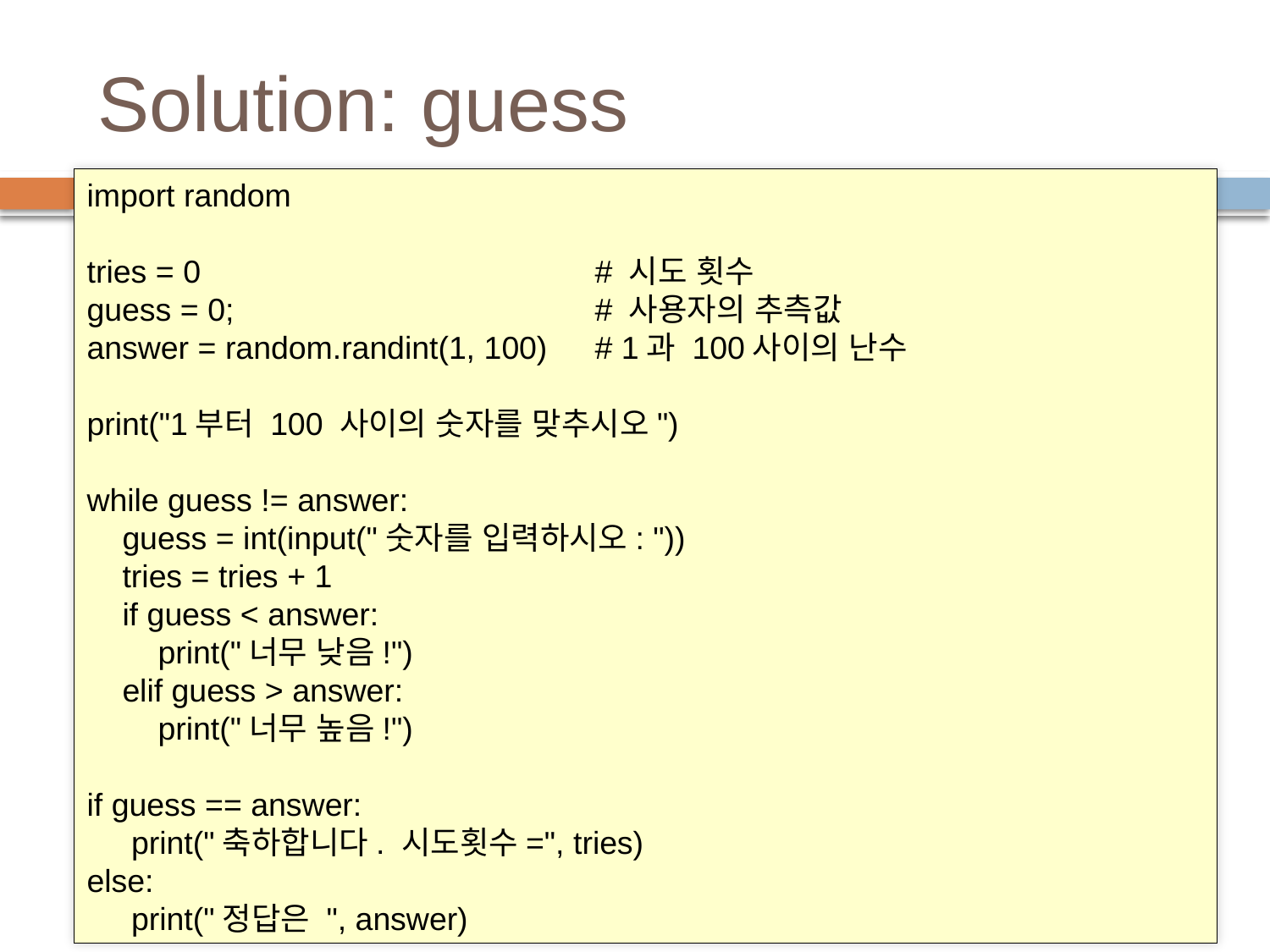

# Solution: guess
import random

tries = 0				# 시도 횟수
guess = 0;			# 사용자의 추측값
answer = random.randint(1, 100)	# 1과 100사이의 난수

print("1부터 100 사이의 숫자를 맞추시오")

while guess != answer:
    guess = int(input("숫자를 입력하시오: "))
    tries = tries + 1
    if guess < answer:
        print("너무 낮음!")
    elif guess > answer:
        print("너무 높음!")

if guess == answer:
     print("축하합니다. 시도횟수=", tries)
else:
     print("정답은 ", answer)